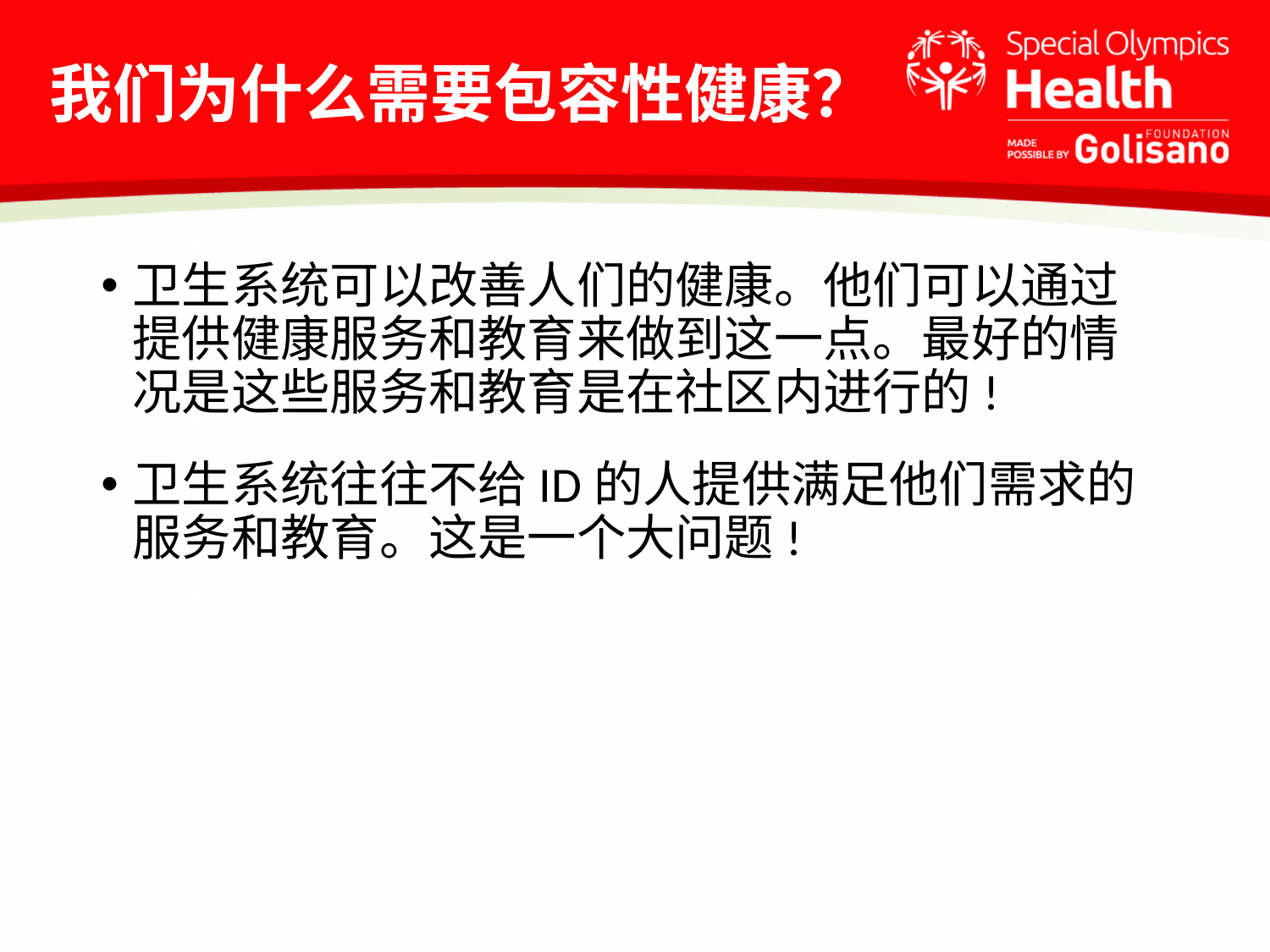

# 我们为什么需要包容性健康？
卫生系统可以改善人们的健康。他们可以通过提供健康服务和教育来做到这一点。最好的情况是这些服务和教育是在社区内进行的!
卫生系统往往不给ID的人提供满足他们需求的服务和教育。这是一个大问题!